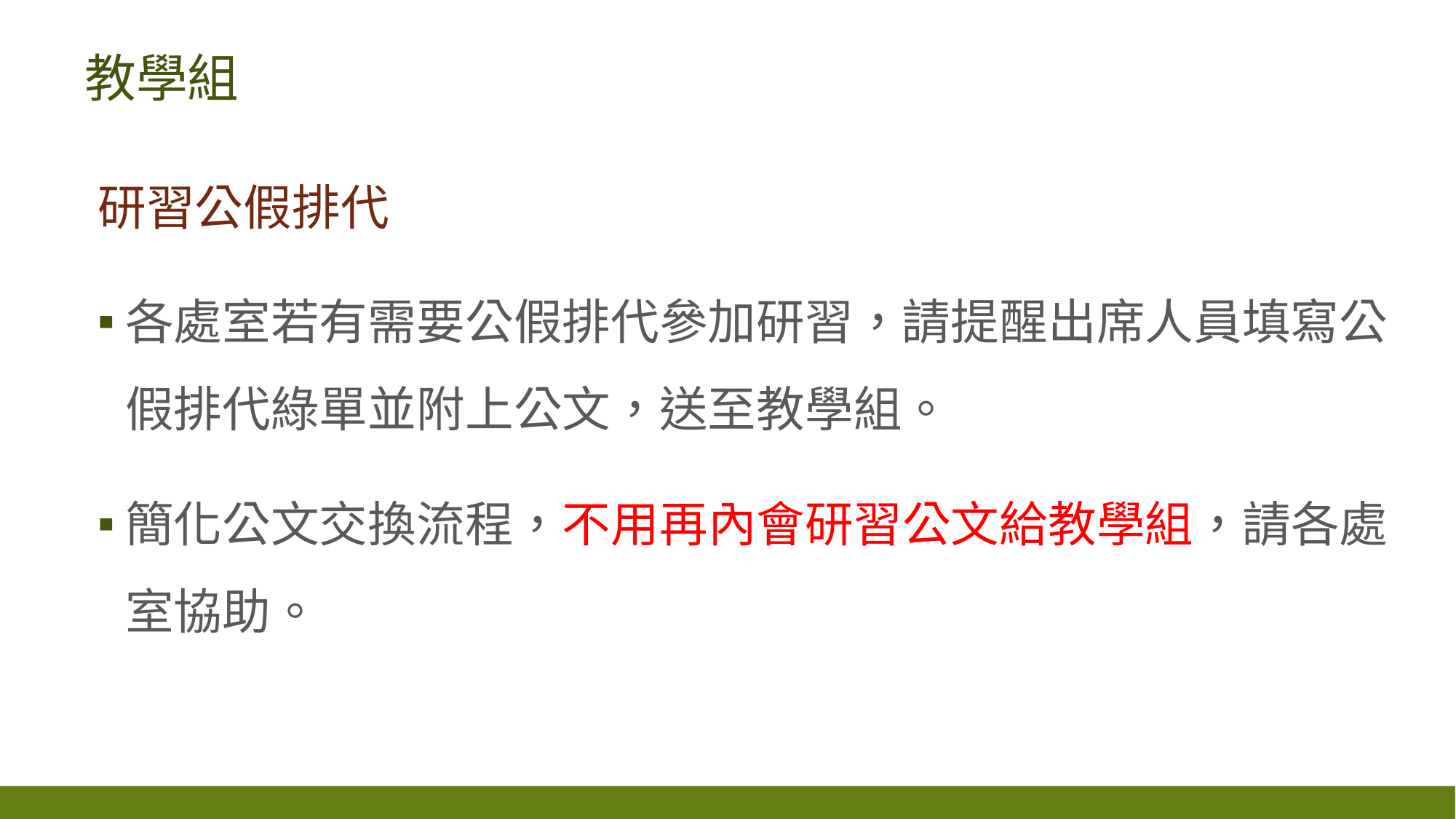

# 教學組
研習公假排代
各處室若有需要公假排代參加研習，請提醒出席人員填寫公假排代綠單並附上公文，送至教學組。
簡化公文交換流程，不用再內會研習公文給教學組，請各處室協助。